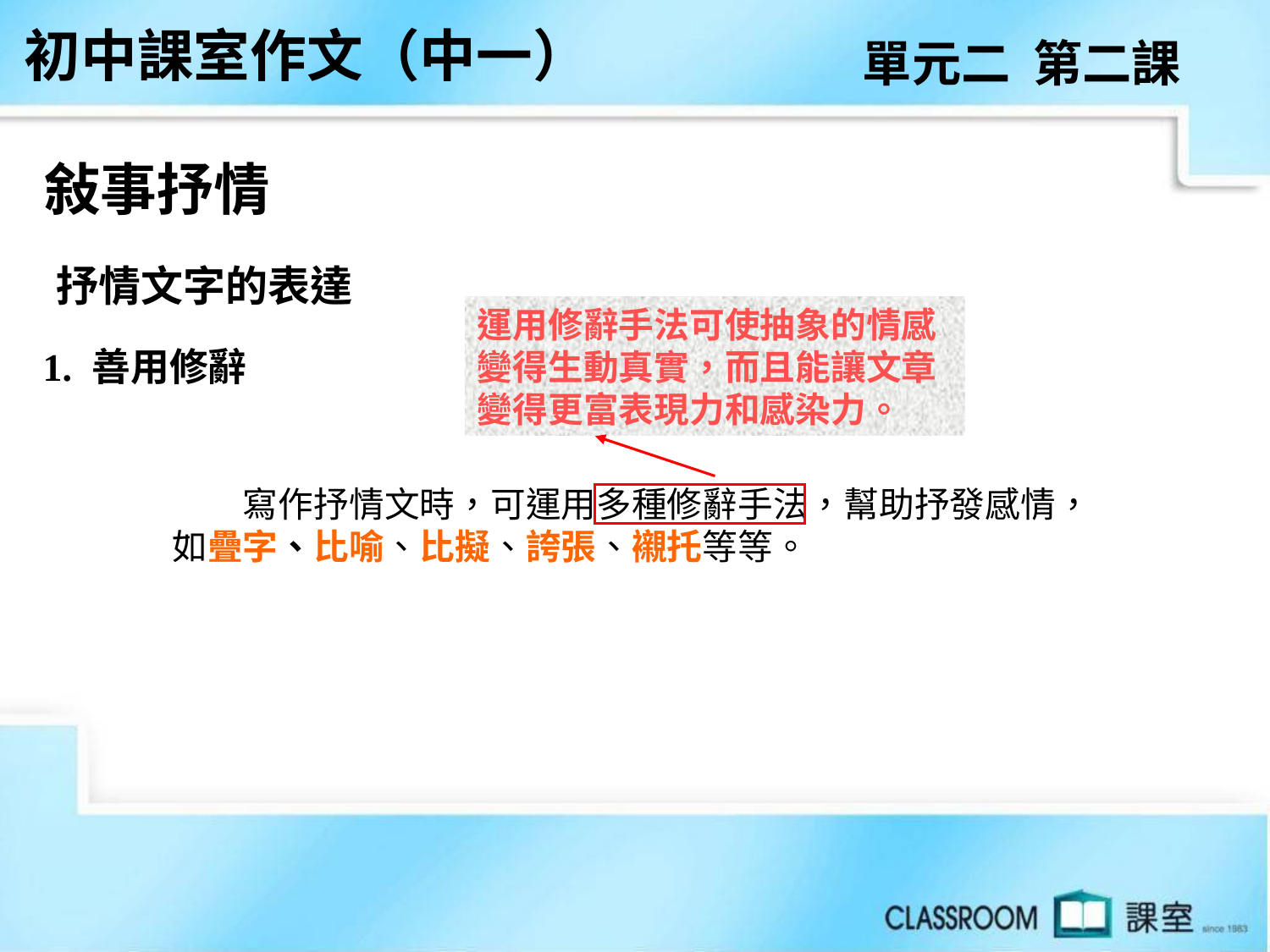

初中課室作文（中一）
單元二  第二課
敍事抒情
 抒情文字的表達
運用修辭手法可使抽象的情感變得生動真實，而且能讓文章變得更富表現力和感染力。
 1. 善用修辭

　　寫作抒情文時，可運用多種修辭手法，幫助抒發感情，如疊字、比喻、比擬、誇張、襯托等等。